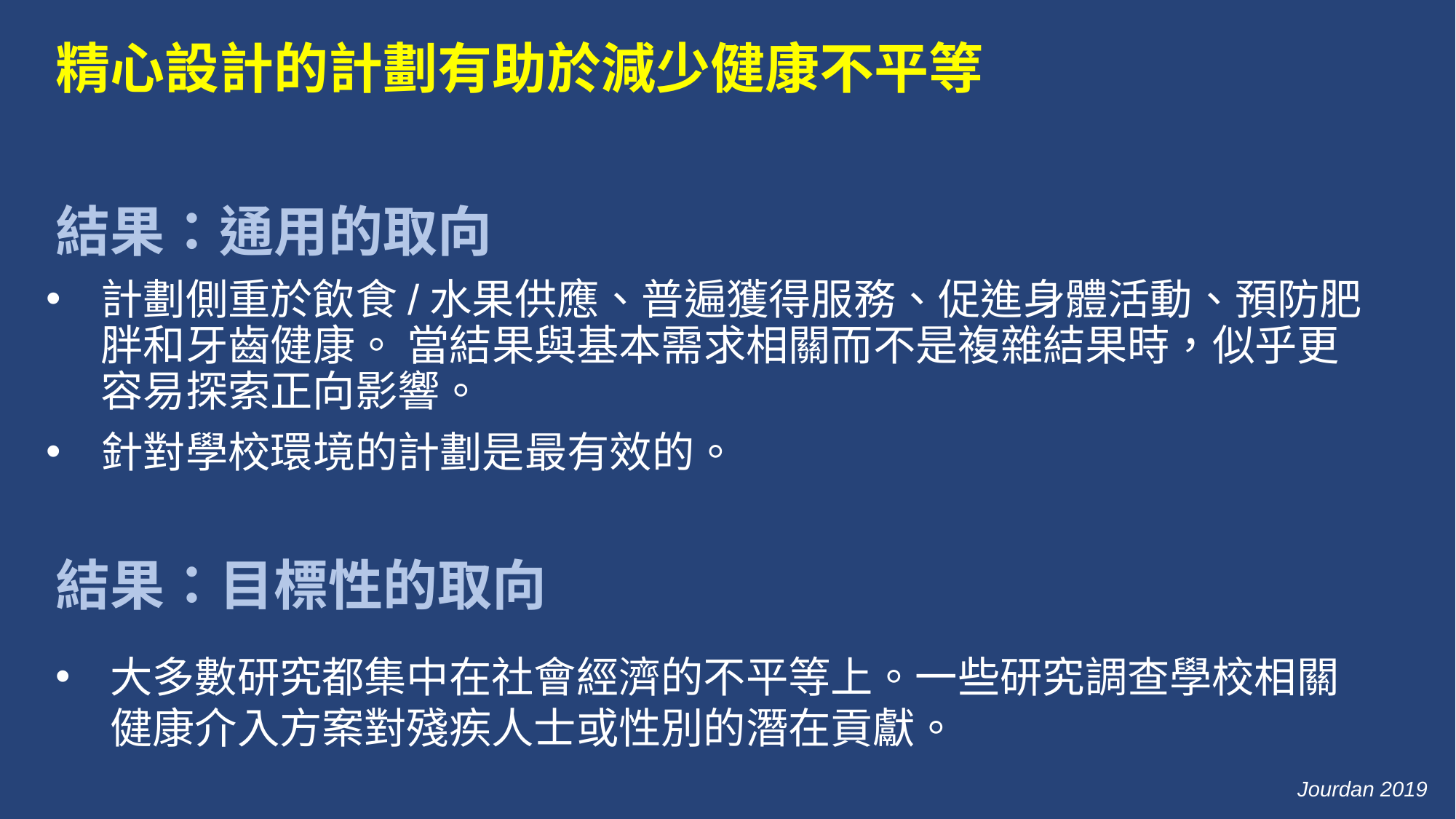

精心設計的計劃有助於減少健康不平等
結果：通用的取向

計劃側重於飲食/水果供應、普遍獲得服務、促進身體活動、預防肥胖和牙齒健康。 當結果與基本需求相關而不是複雜結果時，似乎更容易探索正向影響。
針對學校環境的計劃是最有效的。
結果：目標性的取向
大多數研究都集中在社會經濟的不平等上。一些研究調查學校相關健康介入方案對殘疾人士或性別的潛在貢獻。
Jourdan 2019